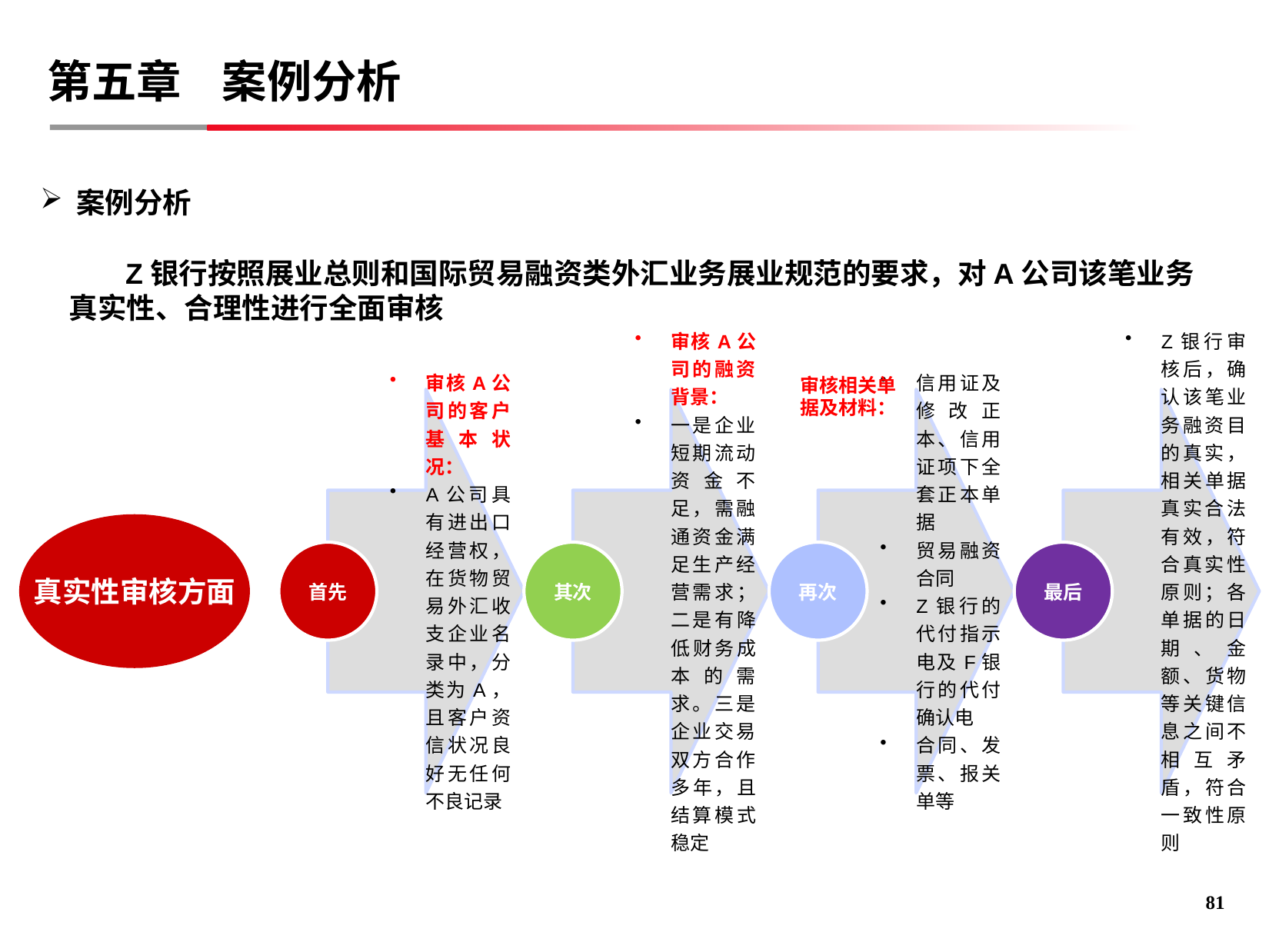

第五章    案例分析
案例分析
       Z银行按照展业总则和国际贸易融资类外汇业务展业规范的要求，对A公司该笔业务真实性、合理性进行全面审核
首先
审核A公司的客户基本状况：
A公司具有进出口经营权，在货物贸易外汇收支企业名录中，分类为A，且客户资信状况良好无任何不良记录
其次
审核A公司的融资背景：
一是企业短期流动资金不足，需融通资金满足生产经营需求；二是有降低财务成本的需求。三是企业交易双方合作多年，且结算模式稳定
再次
Z银行审核后，确认该笔业务融资目的真实，相关单据真实合法有效，符合真实性原则；各单据的日期、金额、货物等关键信息之间不相互矛盾，符合一致性原则
最后
贸易融资合同
信用证及修改正本、信用证项下全套正本单据
Z银行的代付指示电及F银行的代付确认电
合同、发票、报关单等
审核相关单据及材料：
真实性审核方面
81